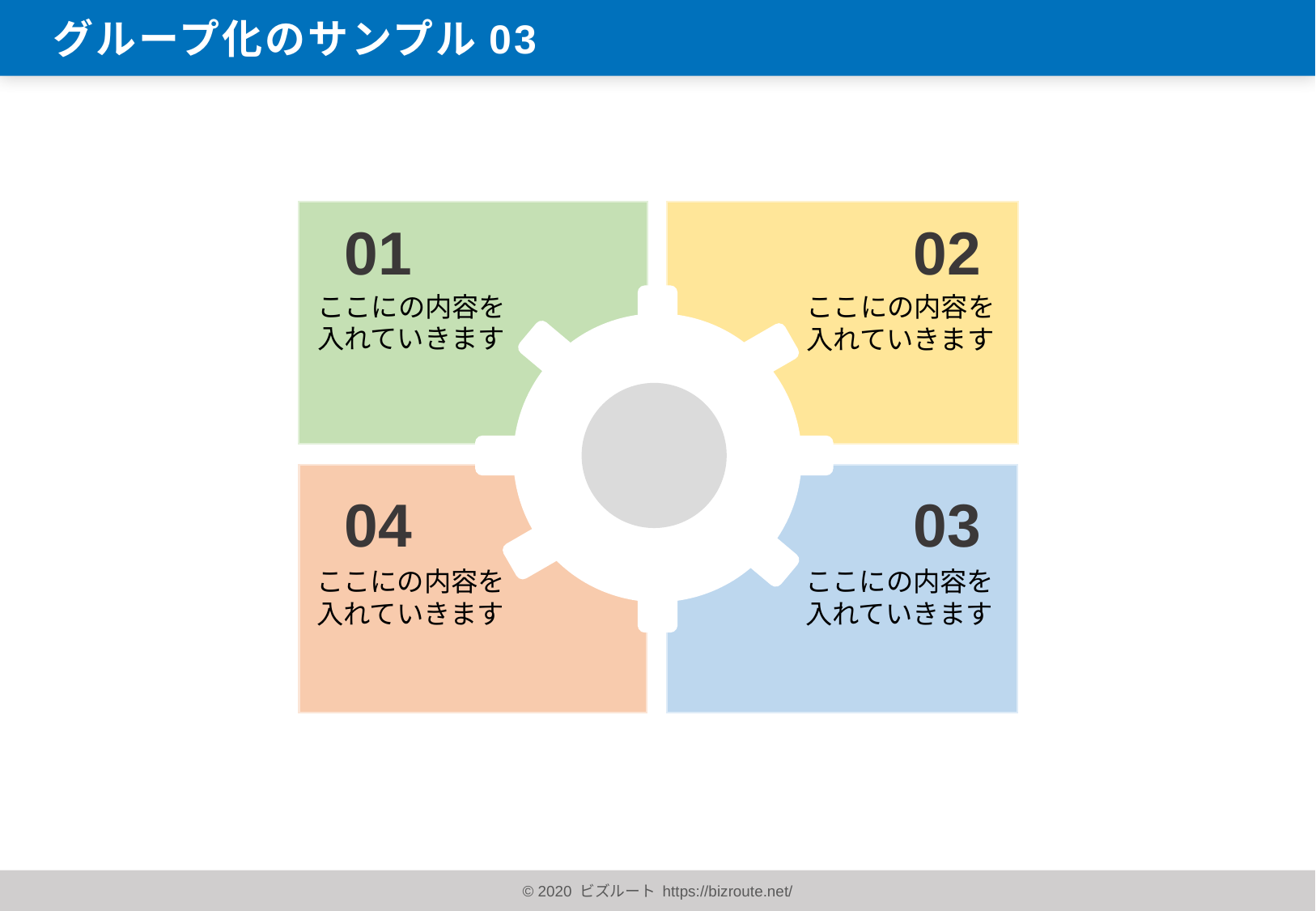

グループ化のサンプル03

01
02
ここにの内容を入れていきます
ここにの内容を入れていきます

04
03
ここにの内容を入れていきます
ここにの内容を入れていきます

© 2020 ビズルート https://bizroute.net/